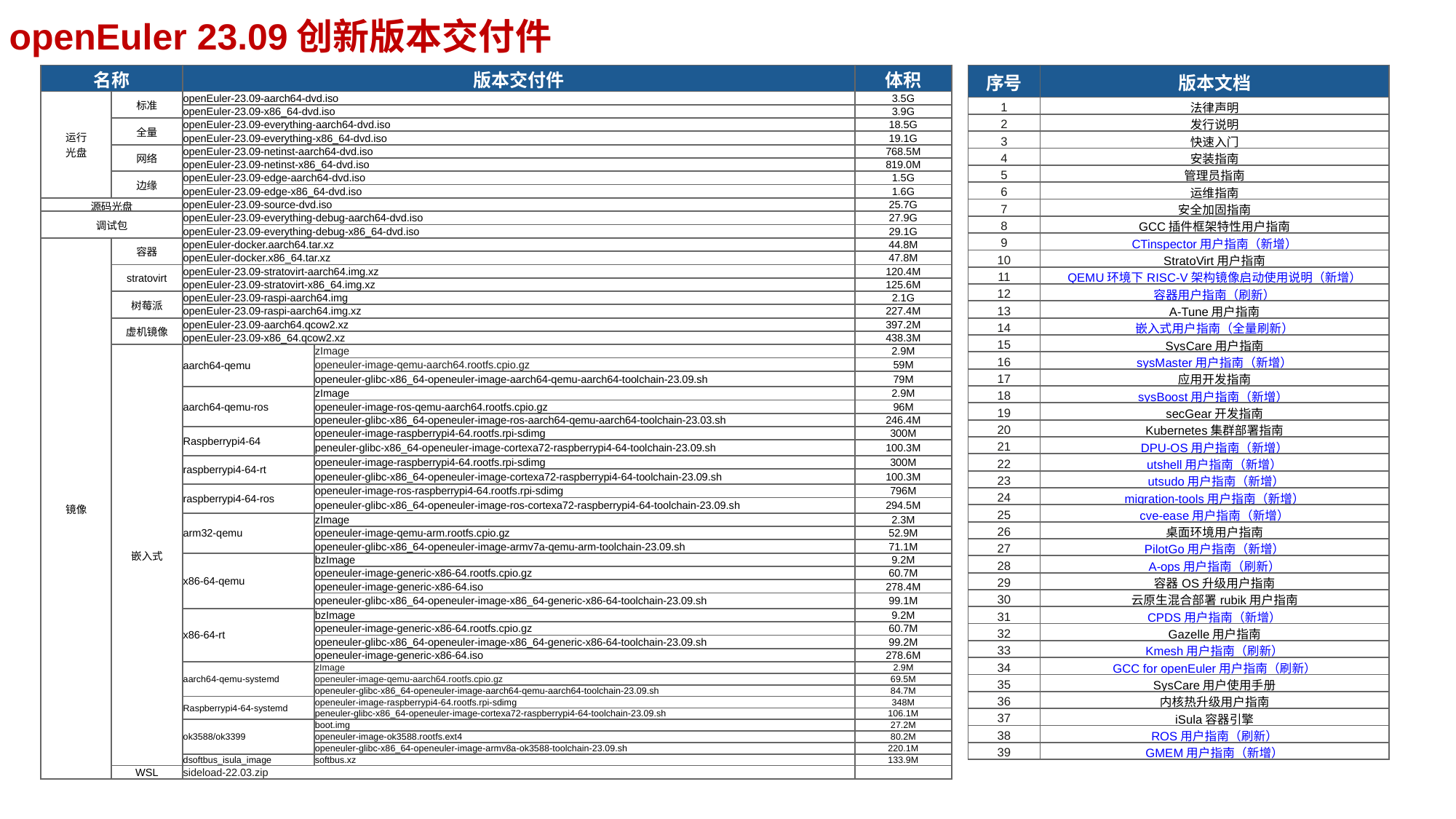

openEuler 23.09创新版本交付件
| 序号 | 版本文档 |
| --- | --- |
| 1 | 法律声明 |
| 2 | 发行说明 |
| 3 | 快速入门 |
| 4 | 安装指南 |
| 5 | 管理员指南 |
| 6 | 运维指南 |
| 7 | 安全加固指南 |
| 8 | GCC插件框架特性用户指南 |
| 9 | CTinspector用户指南（新增） |
| 10 | StratoVirt用户指南 |
| 11 | QEMU环境下RISC-V架构镜像启动使用说明（新增） |
| 12 | 容器用户指南（刷新） |
| 13 | A-Tune用户指南 |
| 14 | 嵌入式用户指南（全量刷新） |
| 15 | SysCare用户指南 |
| 16 | sysMaster用户指南（新增） |
| 17 | 应用开发指南 |
| 18 | sysBoost用户指南（新增） |
| 19 | secGear开发指南 |
| 20 | Kubernetes集群部署指南 |
| 21 | DPU-OS用户指南（新增） |
| 22 | utshell用户指南（新增） |
| 23 | utsudo用户指南（新增） |
| 24 | migration-tools用户指南（新增） |
| 25 | cve-ease用户指南（新增） |
| 26 | 桌面环境用户指南 |
| 27 | PilotGo用户指南（新增） |
| 28 | A-ops用户指南（刷新） |
| 29 | 容器OS升级用户指南 |
| 30 | 云原生混合部署rubik用户指南 |
| 31 | CPDS用户指南（新增） |
| 32 | Gazelle用户指南 |
| 33 | Kmesh用户指南（刷新） |
| 34 | GCC for openEuler用户指南（刷新） |
| 35 | SysCare用户使用手册 |
| 36 | 内核热升级用户指南 |
| 37 | iSula容器引擎 |
| 38 | ROS用户指南（刷新） |
| 39 | GMEM用户指南（新增） |
| 名称 |  | 版本交付件 |  | 体积 |
| --- | --- | --- | --- | --- |
| 运行 光盘 | 标准 | openEuler-23.09-aarch64-dvd.iso |  | 3.5G |
|  |  | openEuler-23.09-x86\_64-dvd.iso |  | 3.9G |
|  | 全量 | openEuler-23.09-everything-aarch64-dvd.iso |  | 18.5G |
|  |  | openEuler-23.09-everything-x86\_64-dvd.iso |  | 19.1G |
|  | 网络 | openEuler-23.09-netinst-aarch64-dvd.iso |  | 768.5M |
|  |  | openEuler-23.09-netinst-x86\_64-dvd.iso |  | 819.0M |
|  | 边缘 | openEuler-23.09-edge-aarch64-dvd.iso |  | 1.5G |
|  |  | openEuler-23.09-edge-x86\_64-dvd.iso |  | 1.6G |
| 源码光盘 |  | openEuler-23.09-source-dvd.iso |  | 25.7G |
| 调试包 |  | openEuler-23.09-everything-debug-aarch64-dvd.iso |  | 27.9G |
|  |  | openEuler-23.09-everything-debug-x86\_64-dvd.iso |  | 29.1G |
| 镜像 | 容器 | openEuler-docker.aarch64.tar.xz |  | 44.8M |
|  |  | openEuler-docker.x86\_64.tar.xz |  | 47.8M |
|  | stratovirt | openEuler-23.09-stratovirt-aarch64.img.xz |  | 120.4M |
|  |  | openEuler-23.09-stratovirt-x86\_64.img.xz |  | 125.6M |
|  | 树莓派 | openEuler-23.09-raspi-aarch64.img |  | 2.1G |
|  |  | openEuler-23.09-raspi-aarch64.img.xz |  | 227.4M |
|  | 虚机镜像 | openEuler-23.09-aarch64.qcow2.xz |  | 397.2M |
|  |  | openEuler-23.09-x86\_64.qcow2.xz |  | 438.3M |
|  | 嵌入式 | aarch64-qemu | zImage | 2.9M |
|  |  |  | openeuler-image-qemu-aarch64.rootfs.cpio.gz | 59M |
|  |  |  | openeuler-glibc-x86\_64-openeuler-image-aarch64-qemu-aarch64-toolchain-23.09.sh | 79M |
|  |  | aarch64-qemu-ros | zImage | 2.9M |
|  |  |  | openeuler-image-ros-qemu-aarch64.rootfs.cpio.gz | 96M |
|  |  |  | openeuler-glibc-x86\_64-openeuler-image-ros-aarch64-qemu-aarch64-toolchain-23.03.sh | 246.4M |
|  |  | Raspberrypi4-64 | openeuler-image-raspberrypi4-64.rootfs.rpi-sdimg | 300M |
|  |  |  | peneuler-glibc-x86\_64-openeuler-image-cortexa72-raspberrypi4-64-toolchain-23.09.sh | 100.3M |
|  |  | raspberrypi4-64-rt | openeuler-image-raspberrypi4-64.rootfs.rpi-sdimg | 300M |
|  |  |  | openeuler-glibc-x86\_64-openeuler-image-cortexa72-raspberrypi4-64-toolchain-23.09.sh | 100.3M |
|  |  | raspberrypi4-64-ros | openeuler-image-ros-raspberrypi4-64.rootfs.rpi-sdimg | 796M |
|  |  |  | openeuler-glibc-x86\_64-openeuler-image-ros-cortexa72-raspberrypi4-64-toolchain-23.09.sh | 294.5M |
|  |  | arm32-qemu | zImage | 2.3M |
|  |  |  | openeuler-image-qemu-arm.rootfs.cpio.gz | 52.9M |
|  |  |  | openeuler-glibc-x86\_64-openeuler-image-armv7a-qemu-arm-toolchain-23.09.sh | 71.1M |
|  |  | x86-64-qemu | bzImage | 9.2M |
|  |  |  | openeuler-image-generic-x86-64.rootfs.cpio.gz | 60.7M |
|  |  |  | openeuler-image-generic-x86-64.iso | 278.4M |
|  |  |  | openeuler-glibc-x86\_64-openeuler-image-x86\_64-generic-x86-64-toolchain-23.09.sh | 99.1M |
|  |  | x86-64-rt | bzImage | 9.2M |
|  |  |  | openeuler-image-generic-x86-64.rootfs.cpio.gz | 60.7M |
|  |  |  | openeuler-glibc-x86\_64-openeuler-image-x86\_64-generic-x86-64-toolchain-23.09.sh | 99.2M |
|  |  |  | openeuler-image-generic-x86-64.iso | 278.6M |
|  |  | aarch64-qemu-systemd | zImage | 2.9M |
|  |  |  | openeuler-image-qemu-aarch64.rootfs.cpio.gz | 69.5M |
|  |  |  | openeuler-glibc-x86\_64-openeuler-image-aarch64-qemu-aarch64-toolchain-23.09.sh | 84.7M |
|  |  | Raspberrypi4-64-systemd | openeuler-image-raspberrypi4-64.rootfs.rpi-sdimg | 348M |
|  |  |  | peneuler-glibc-x86\_64-openeuler-image-cortexa72-raspberrypi4-64-toolchain-23.09.sh | 106.1M |
|  |  | ok3588/ok3399 | boot.img | 27.2M |
|  |  |  | openeuler-image-ok3588.rootfs.ext4 | 80.2M |
|  |  |  | openeuler-glibc-x86\_64-openeuler-image-armv8a-ok3588-toolchain-23.09.sh | 220.1M |
|  |  | dsoftbus\_isula\_image | softbus.xz | 133.9M |
|  | WSL | sideload-22.03.zip |  |  |
序号